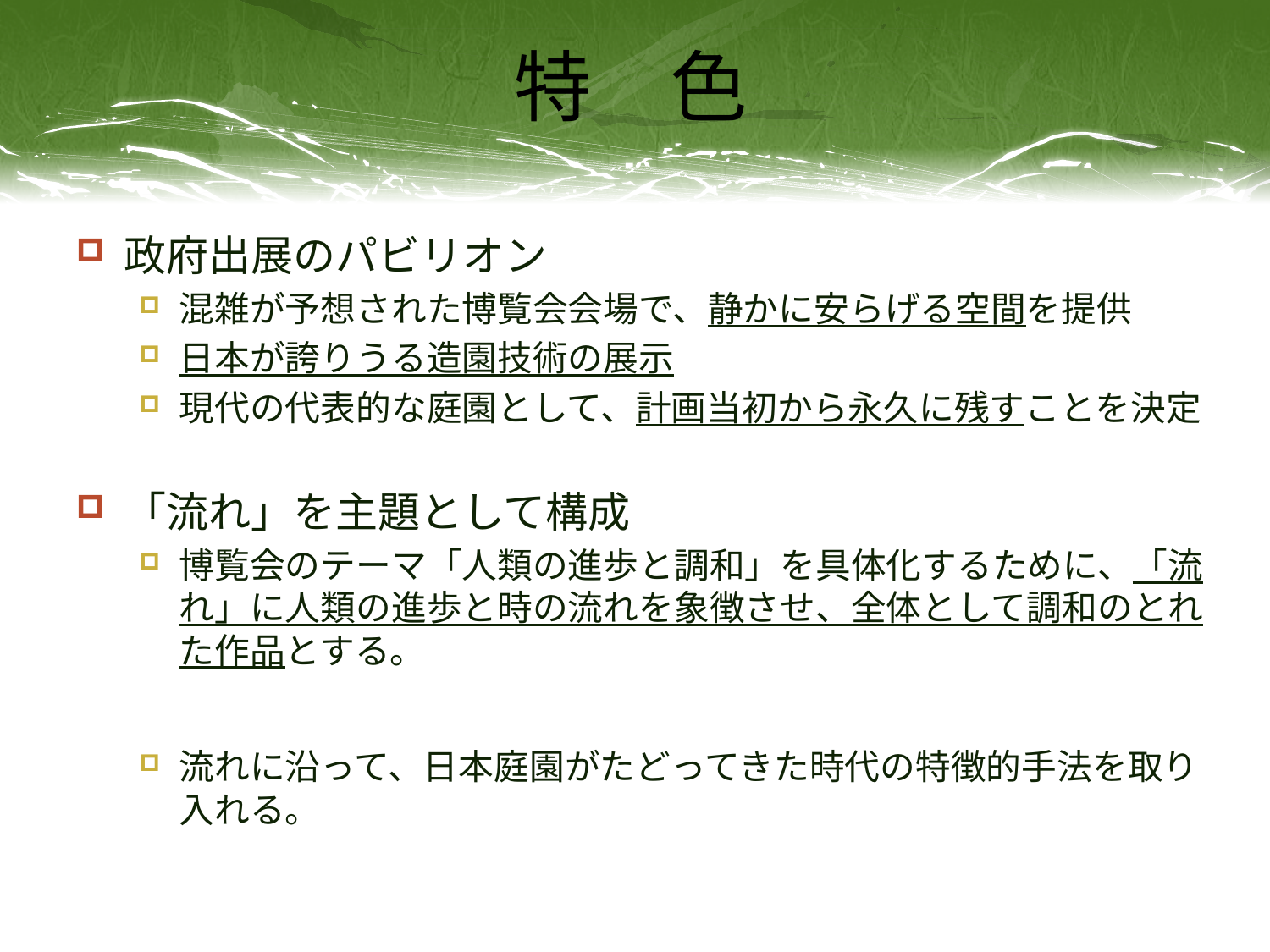

# 特　色
政府出展のパビリオン
混雑が予想された博覧会会場で、静かに安らげる空間を提供
日本が誇りうる造園技術の展示
現代の代表的な庭園として、計画当初から永久に残すことを決定

「流れ」を主題として構成
博覧会のテーマ「人類の進歩と調和」を具体化するために、「流れ」に人類の進歩と時の流れを象徴させ、全体として調和のとれた作品とする。

流れに沿って、日本庭園がたどってきた時代の特徴的手法を取り入れる。